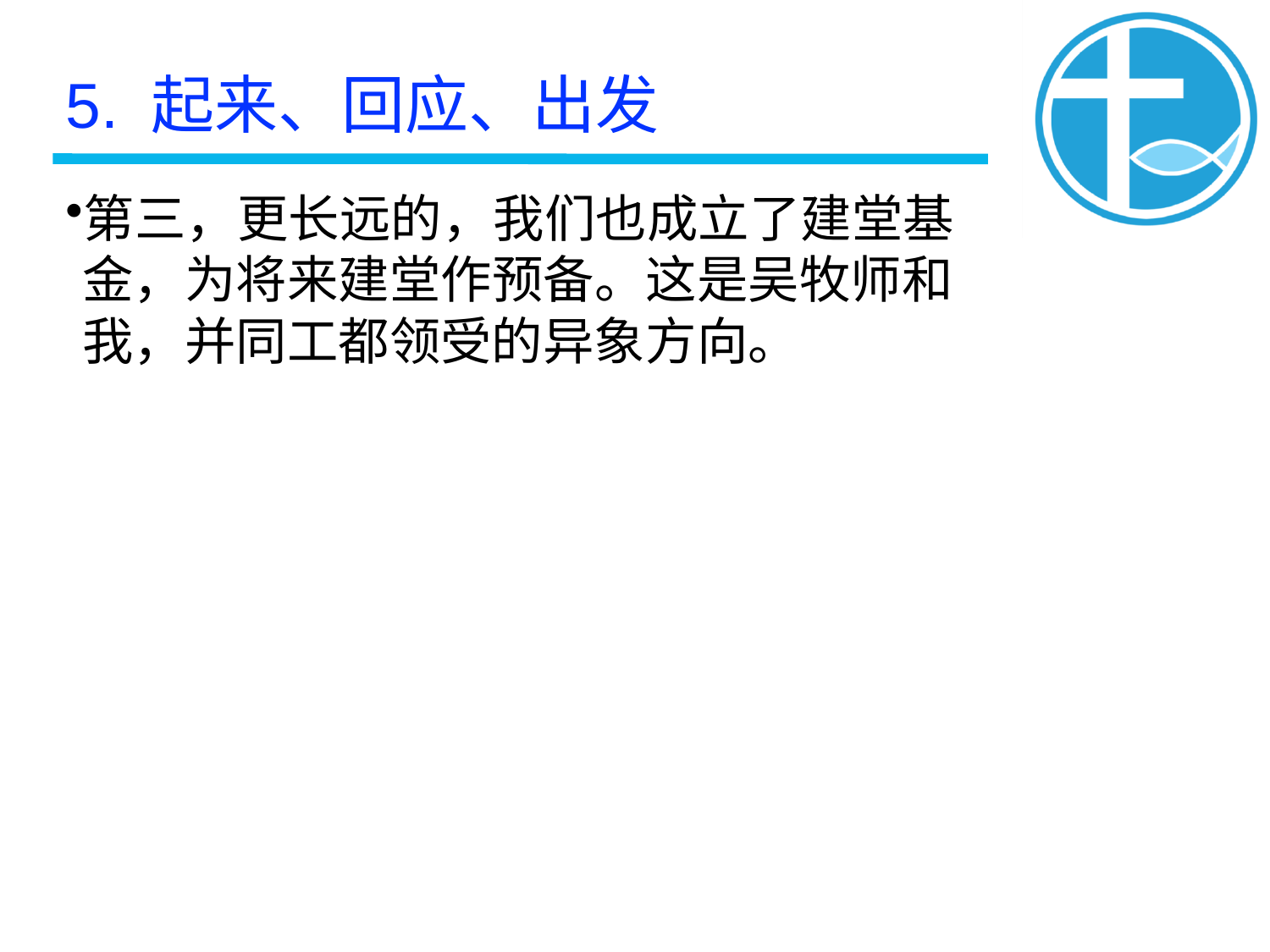

5. 起来、回应、出发
第三，更长远的，我们也成立了建堂基金，为将来建堂作预备。这是吴牧师和我，并同工都领受的异象方向。